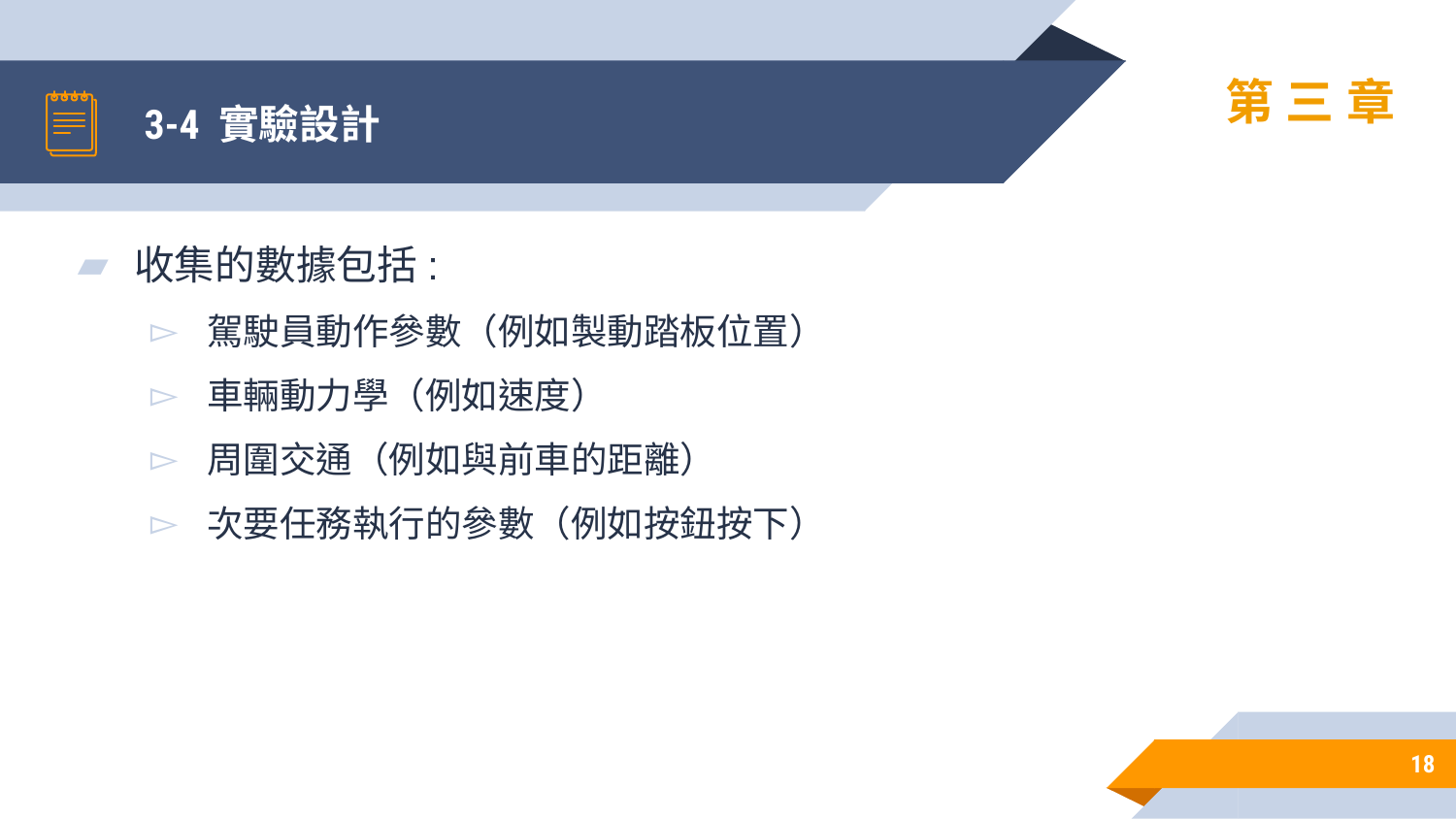

# 3-4 實驗設計
第三章

收集的數據包括:
駕駛員動作參數（例如製動踏板位置）
車輛動力學（例如速度）
周圍交通（例如與前車的距離）
次要任務執行的參數（例如按鈕按下）
18